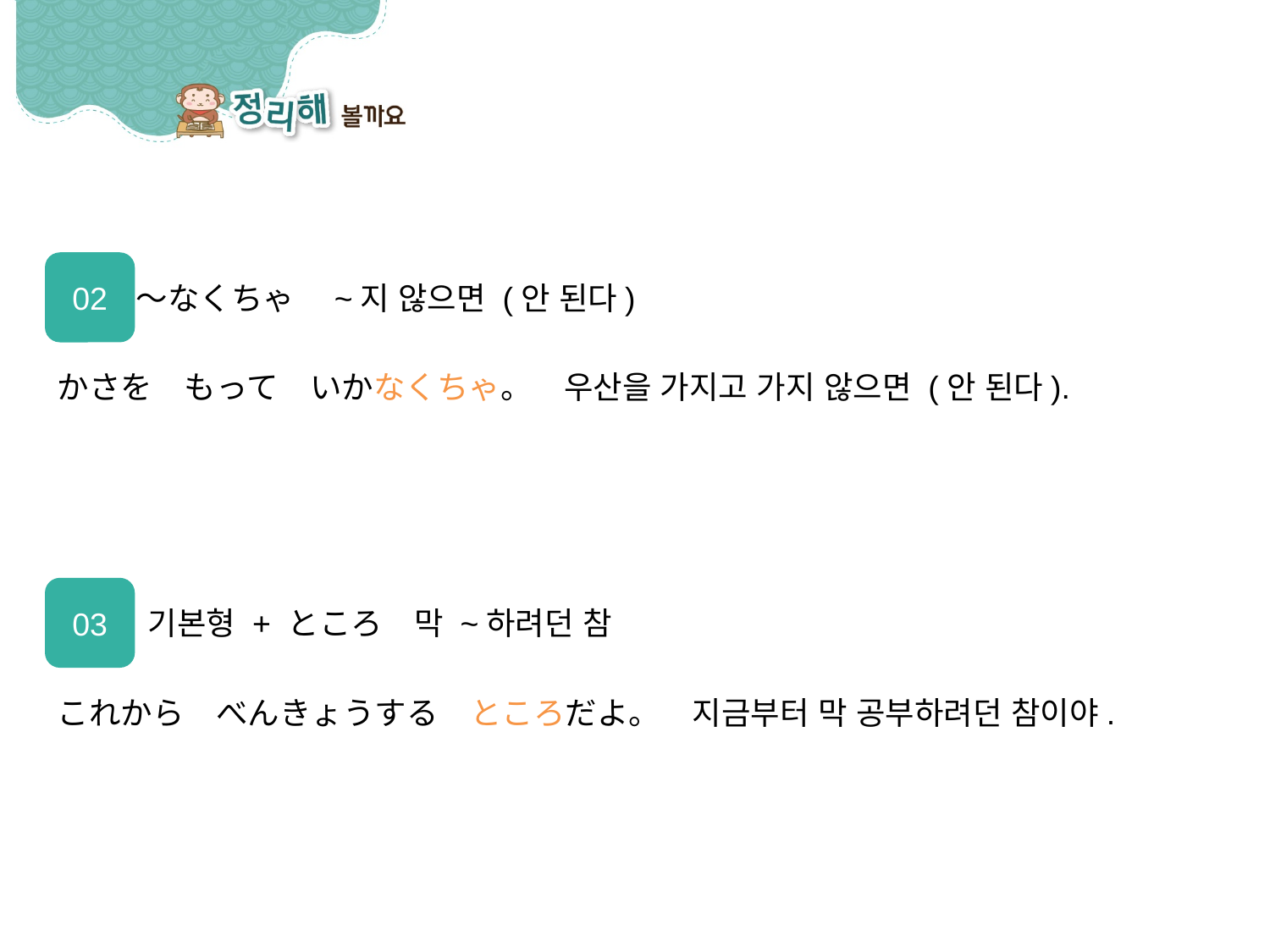

02
～なくちゃ　~지 않으면 (안 된다)
かさを　もって　いかなくちゃ。　우산을 가지고 가지 않으면 (안 된다).
03
기본형 + ところ　막 ~하려던 참
これから　べんきょうする　ところだよ。　지금부터 막 공부하려던 참이야.